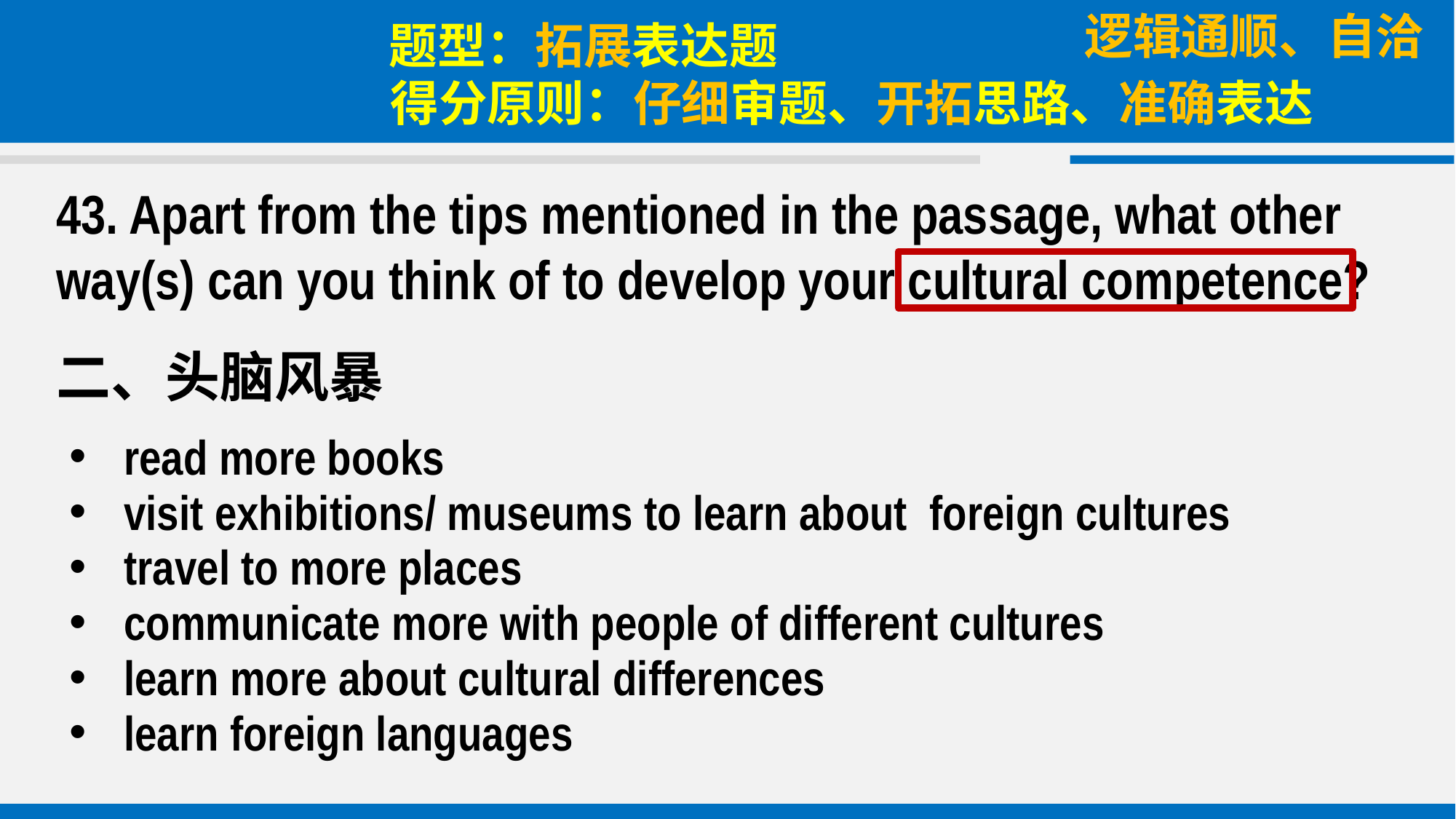

逻辑通顺、自洽
题型：拓展表达题
得分原则：仔细审题、开拓思路、准确表达
43. Apart from the tips mentioned in the passage, what other way(s) can you think of to develop your cultural competence?

二、头脑风暴
read more books
visit exhibitions/ museums to learn about  foreign cultures
travel to more places
communicate more with people of different cultures
learn more about cultural differences
learn foreign languages